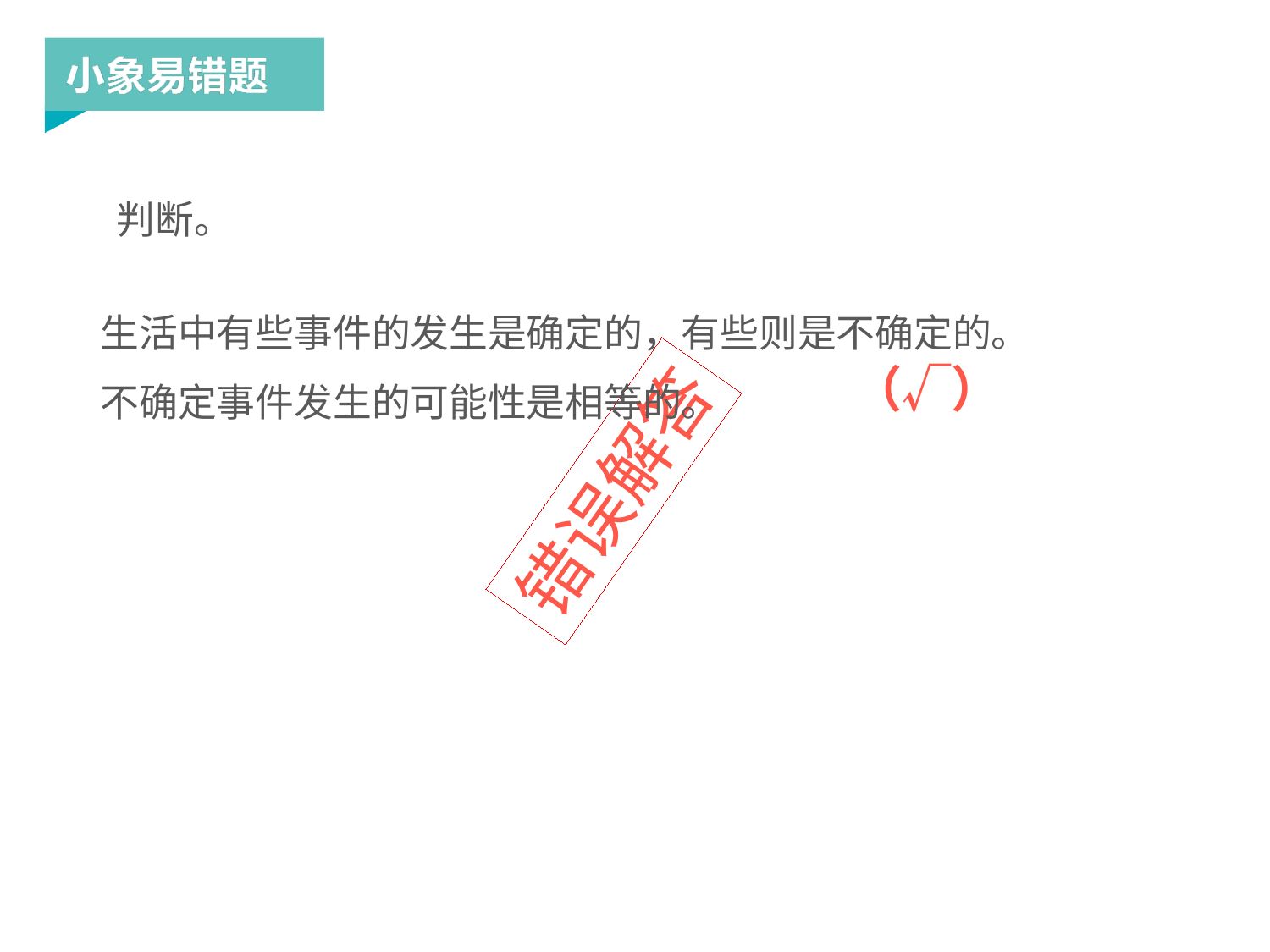

判断。
生活中有些事件的发生是确定的，有些则是不确定的。不确定事件发生的可能性是相等的。
（√）
错误解答